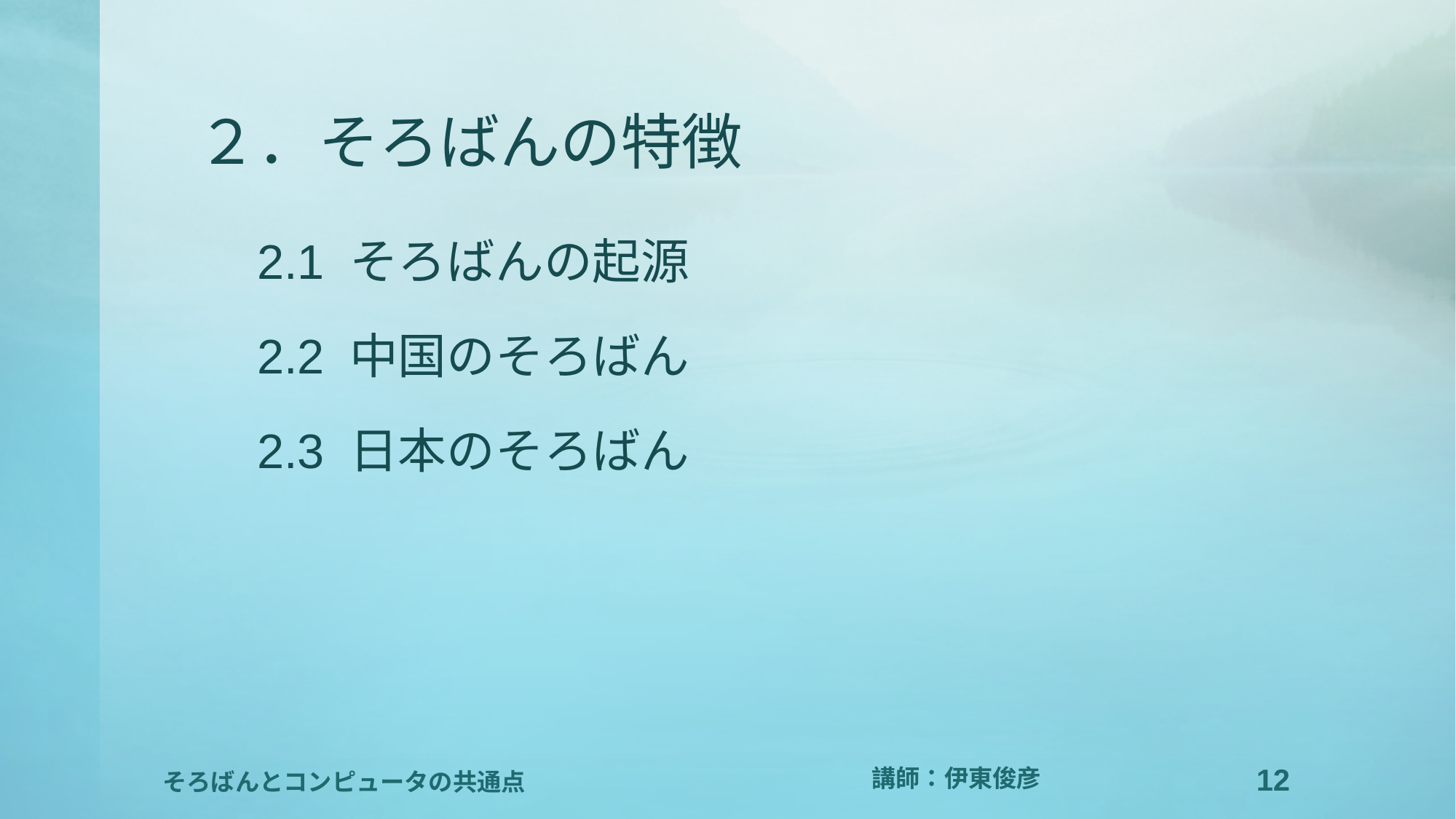

# ２．そろばんの特徴
2.1 そろばんの起源
2.2 中国のそろばん
2.3 日本のそろばん
12
そろばんとコンピュータの共通点
講師：伊東俊彦